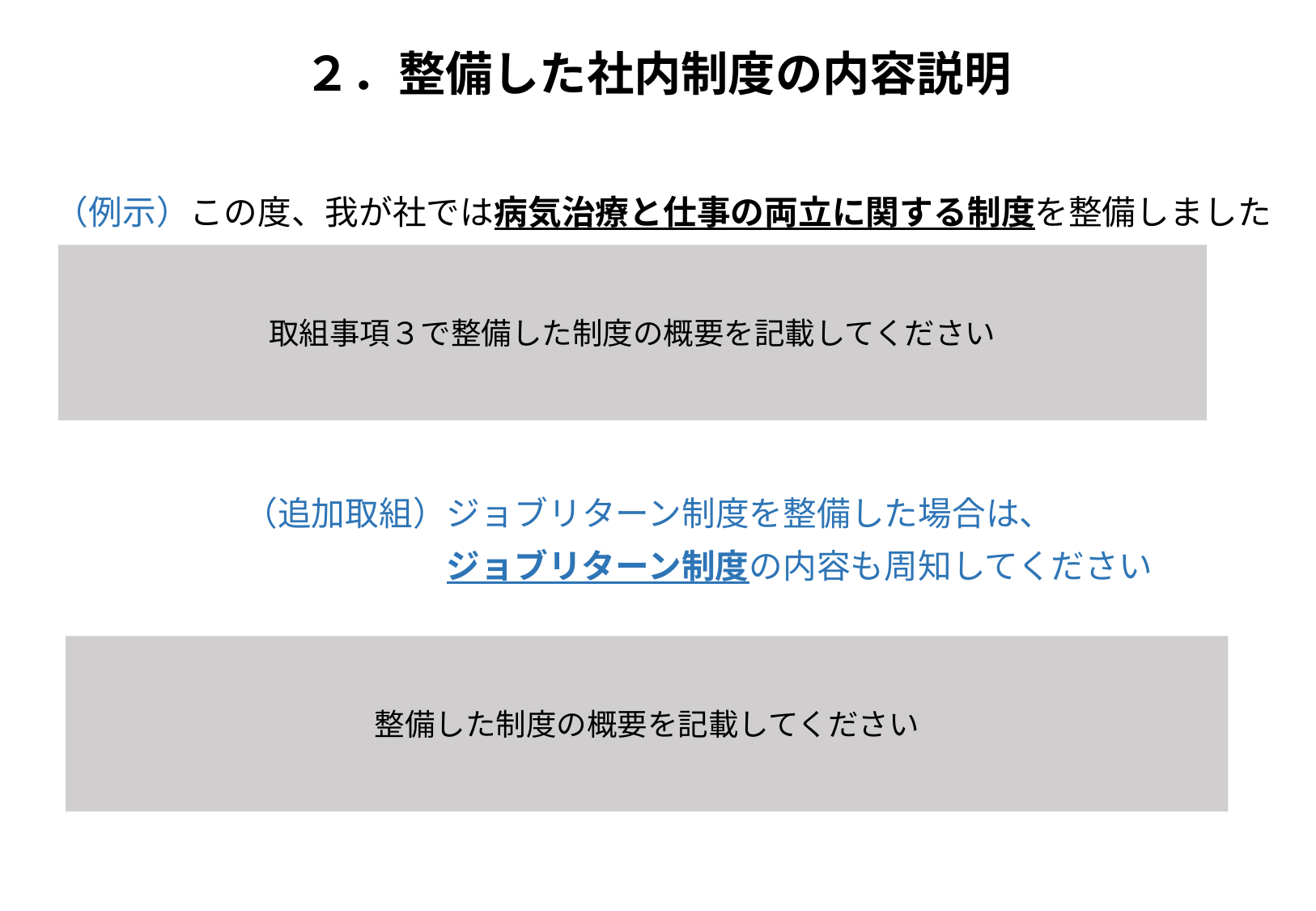

２．整備した社内制度の内容説明
（例示）この度、我が社では病気治療と仕事の両立に関する制度を整備しました
取組事項３で整備した制度の概要を記載してください
（追加取組）ジョブリターン制度を整備した場合は、
　　　　　　ジョブリターン制度の内容も周知してください
整備した制度の概要を記載してください